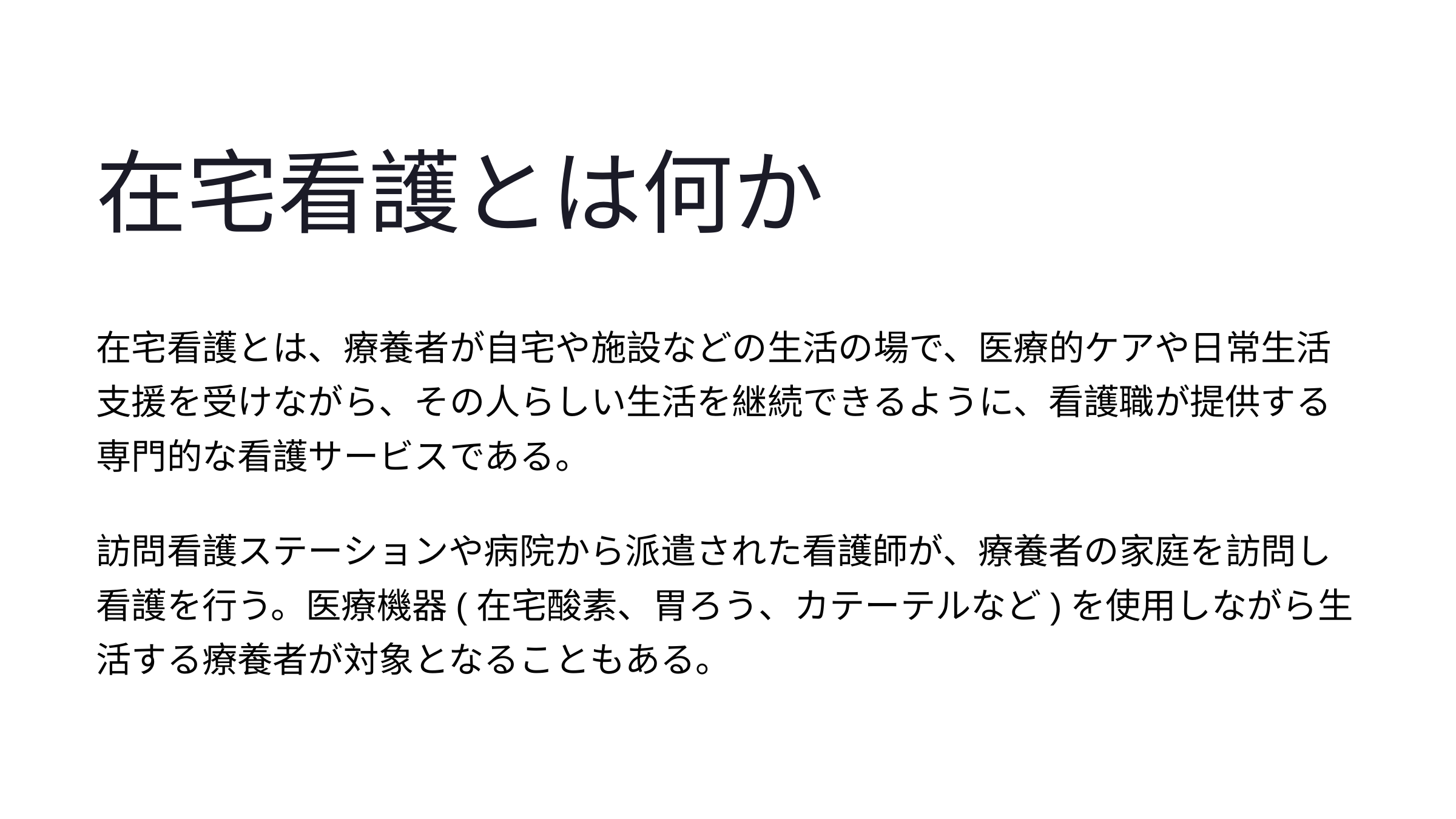

在宅看護とは何か
在宅看護とは、療養者が自宅や施設などの生活の場で、医療的ケアや日常生活支援を受けながら、その人らしい生活を継続できるように、看護職が提供する専門的な看護サービスである。
訪問看護ステーションや病院から派遣された看護師が、療養者の家庭を訪問し看護を行う。医療機器(在宅酸素、胃ろう、カテーテルなど)を使用しながら生活する療養者が対象となることもある。